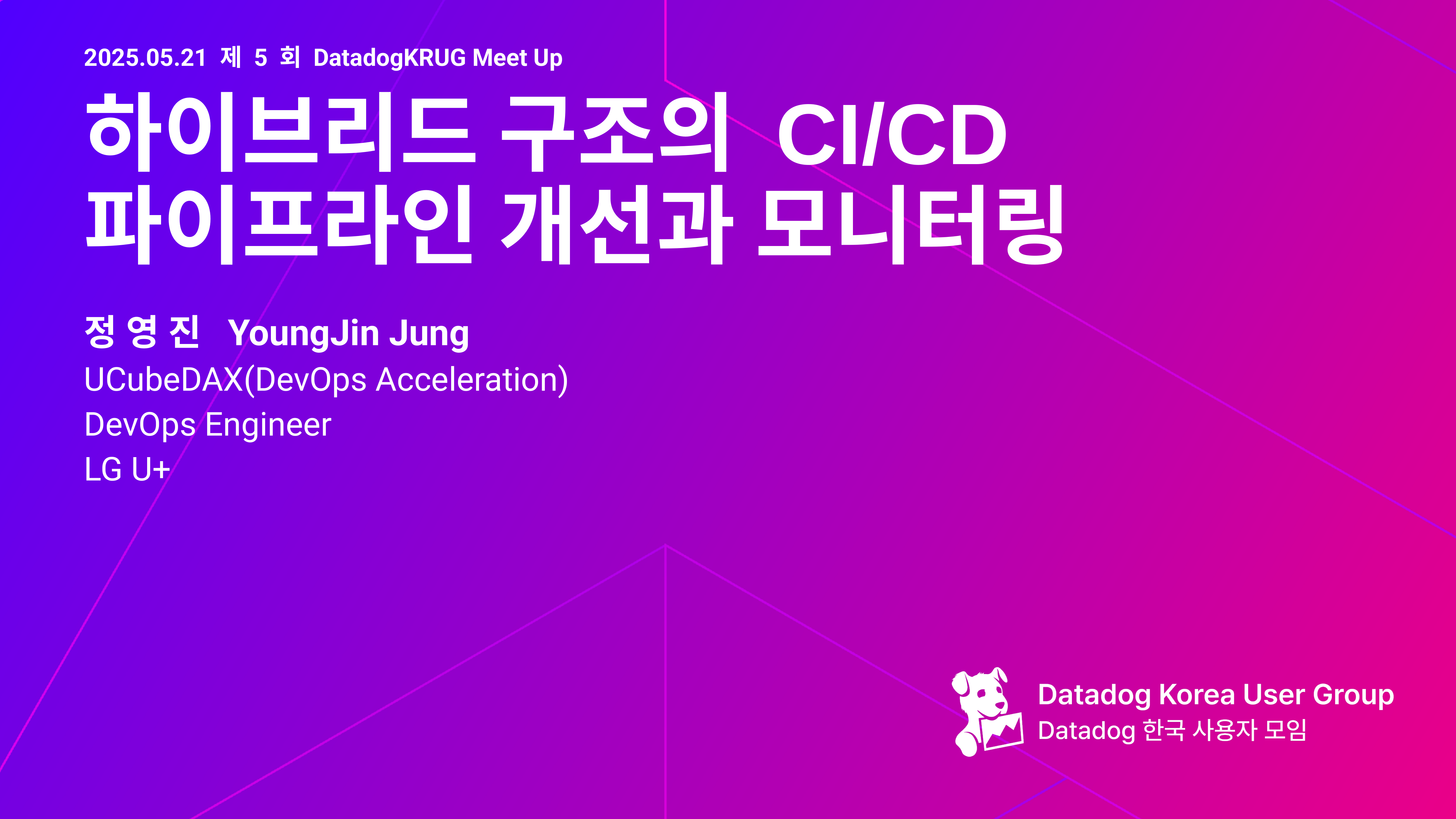

2025.05.21 제 5 회 DatadogKRUG Meet Up
# 하이브리드 구조의 CI/CD 파이프라인 개선과 모니터링
정 영 진  YoungJin Jung
UCubeDAX(DevOps Acceleration)
DevOps Engineer
LG U+